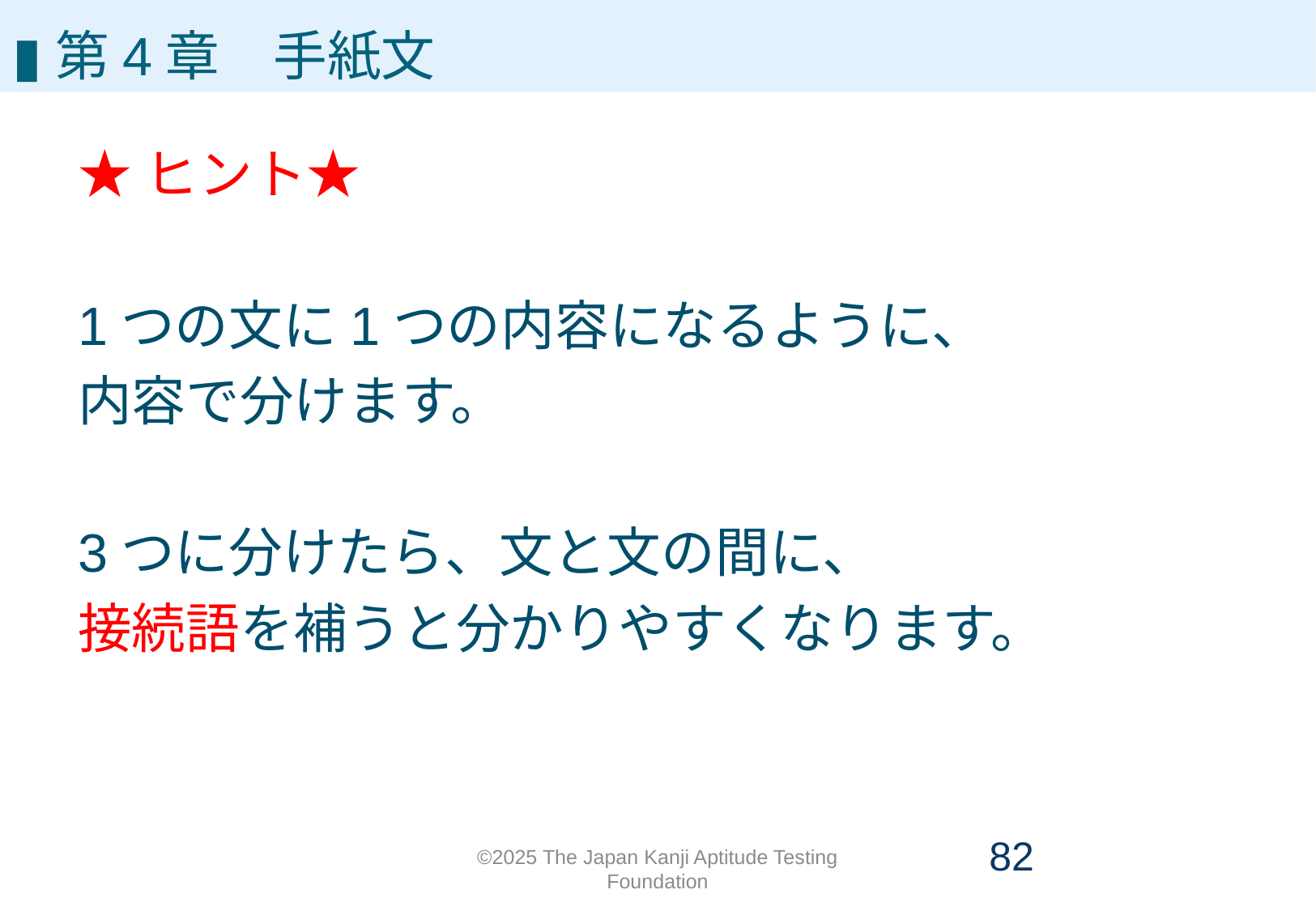

▮第4章　手紙文
★ヒント★

1つの文に1つの内容になるように、
内容で分けます。

3つに分けたら、文と文の間に、
接続語を補うと分かりやすくなります。

©2025 The Japan Kanji Aptitude Testing Foundation
82